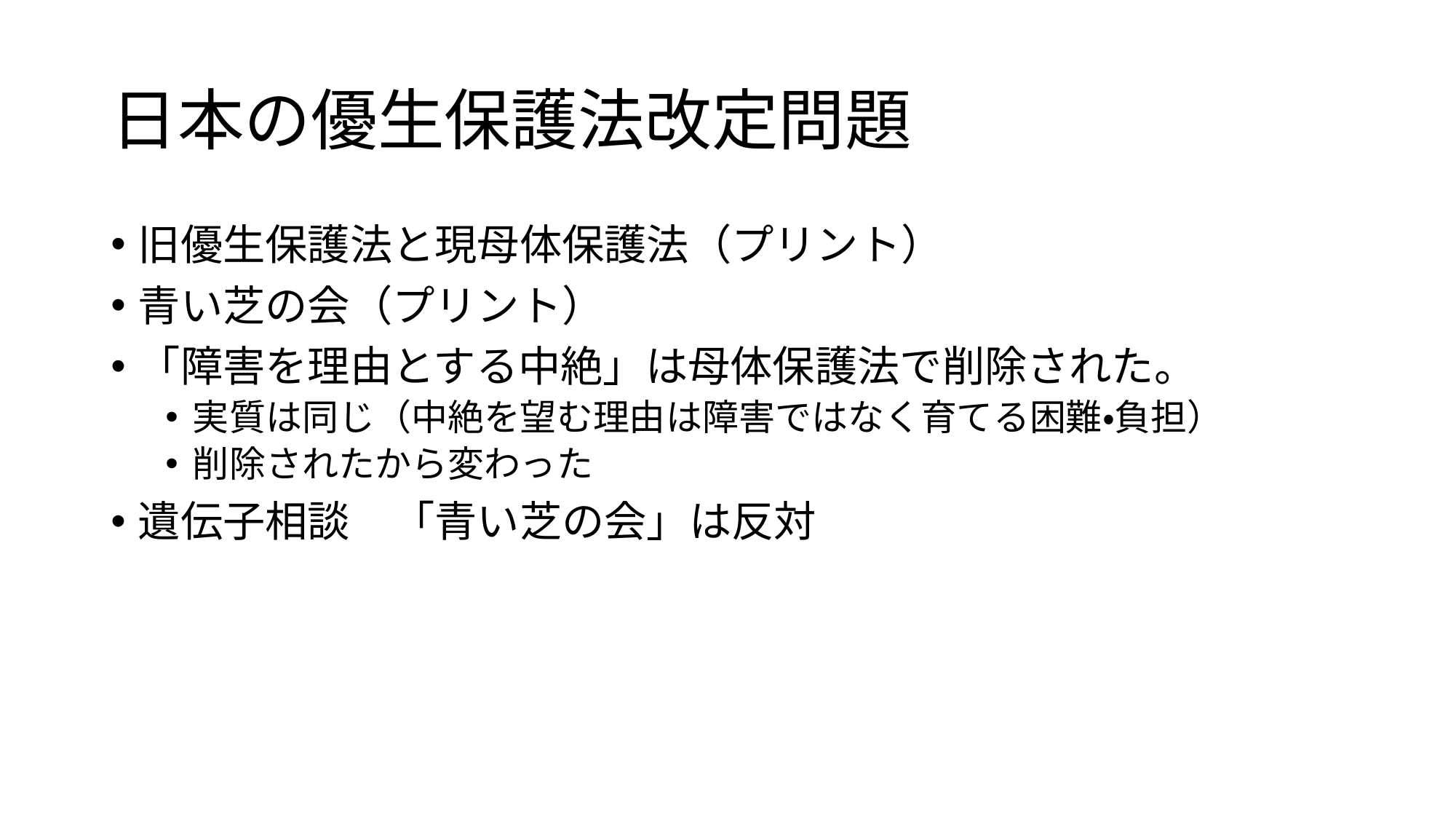

# 日本の優生保護法改定問題
旧優生保護法と現母体保護法（プリント）
青い芝の会（プリント）
「障害を理由とする中絶」は母体保護法で削除された。
実質は同じ（中絶を望む理由は障害ではなく育てる困難・負担）
削除されたから変わった
遺伝子相談　「青い芝の会」は反対